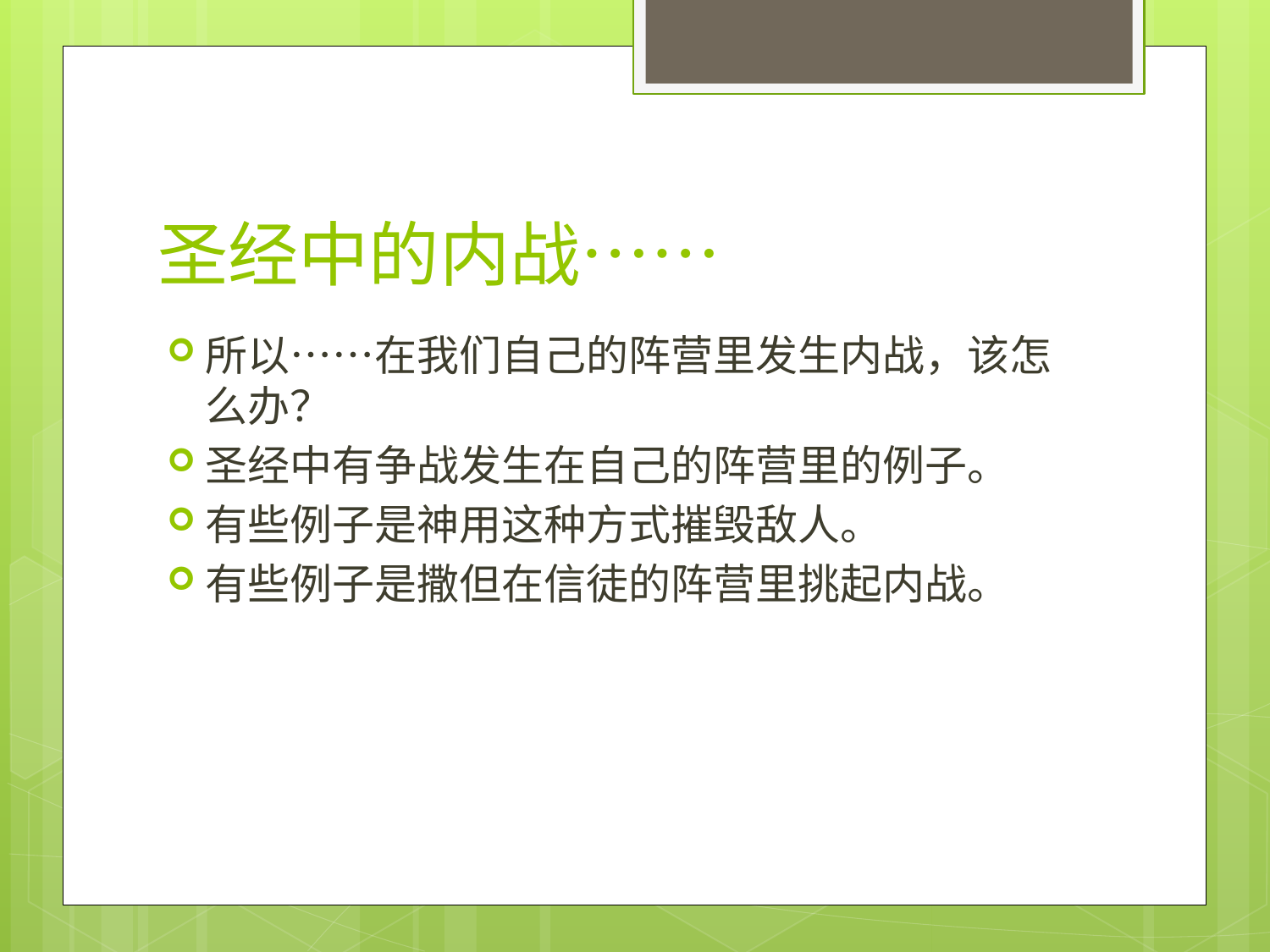

# 圣经中的内战……
所以……在我们自己的阵营里发生内战，该怎么办？
圣经中有争战发生在自己的阵营里的例子。
有些例子是神用这种方式摧毁敌人。
有些例子是撒但在信徒的阵营里挑起内战。